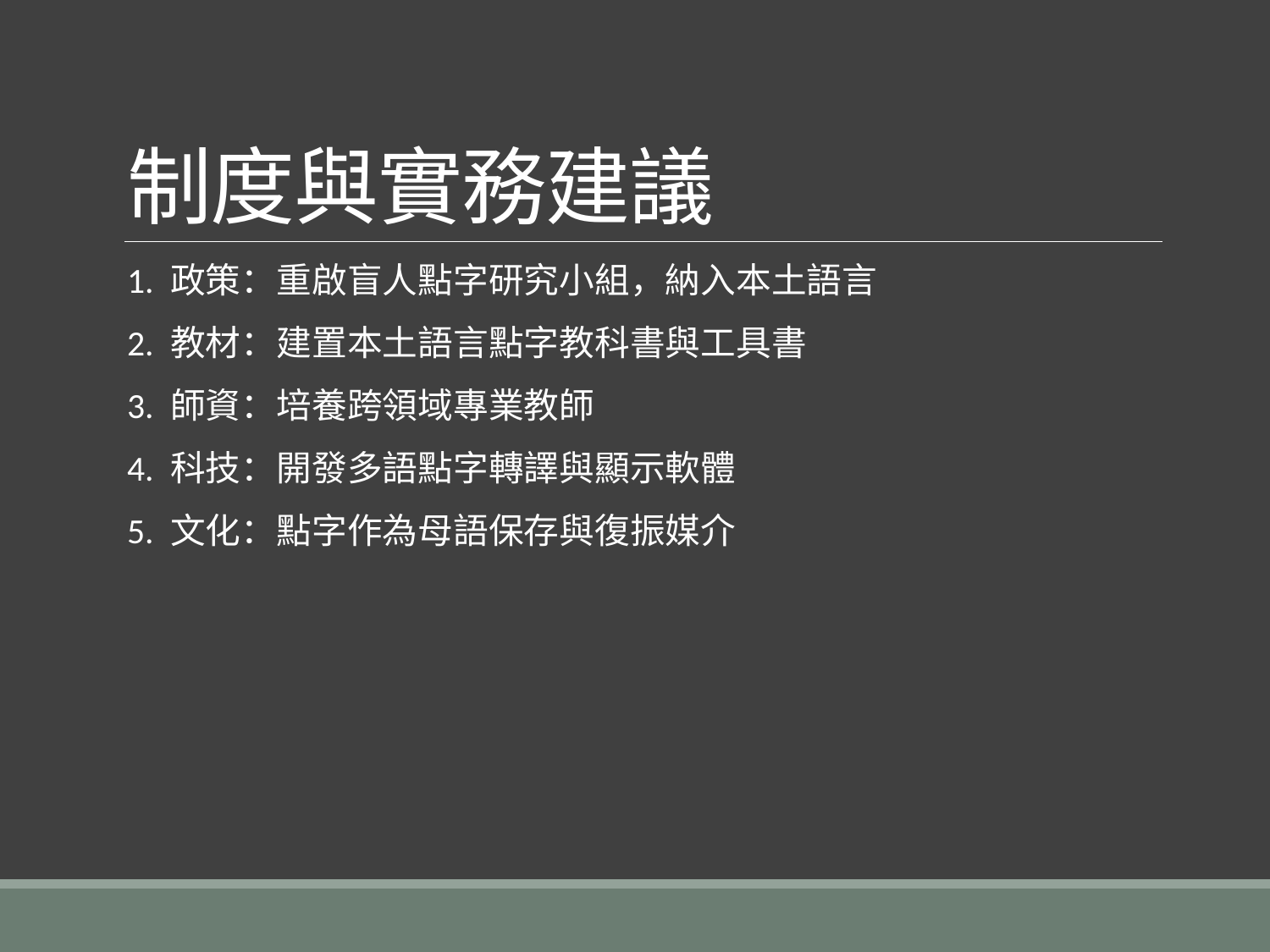

# 制度與實務建議
1. 政策：重啟盲人點字研究小組，納入本土語言
2. 教材：建置本土語言點字教科書與工具書
3. 師資：培養跨領域專業教師
4. 科技：開發多語點字轉譯與顯示軟體
5. 文化：點字作為母語保存與復振媒介